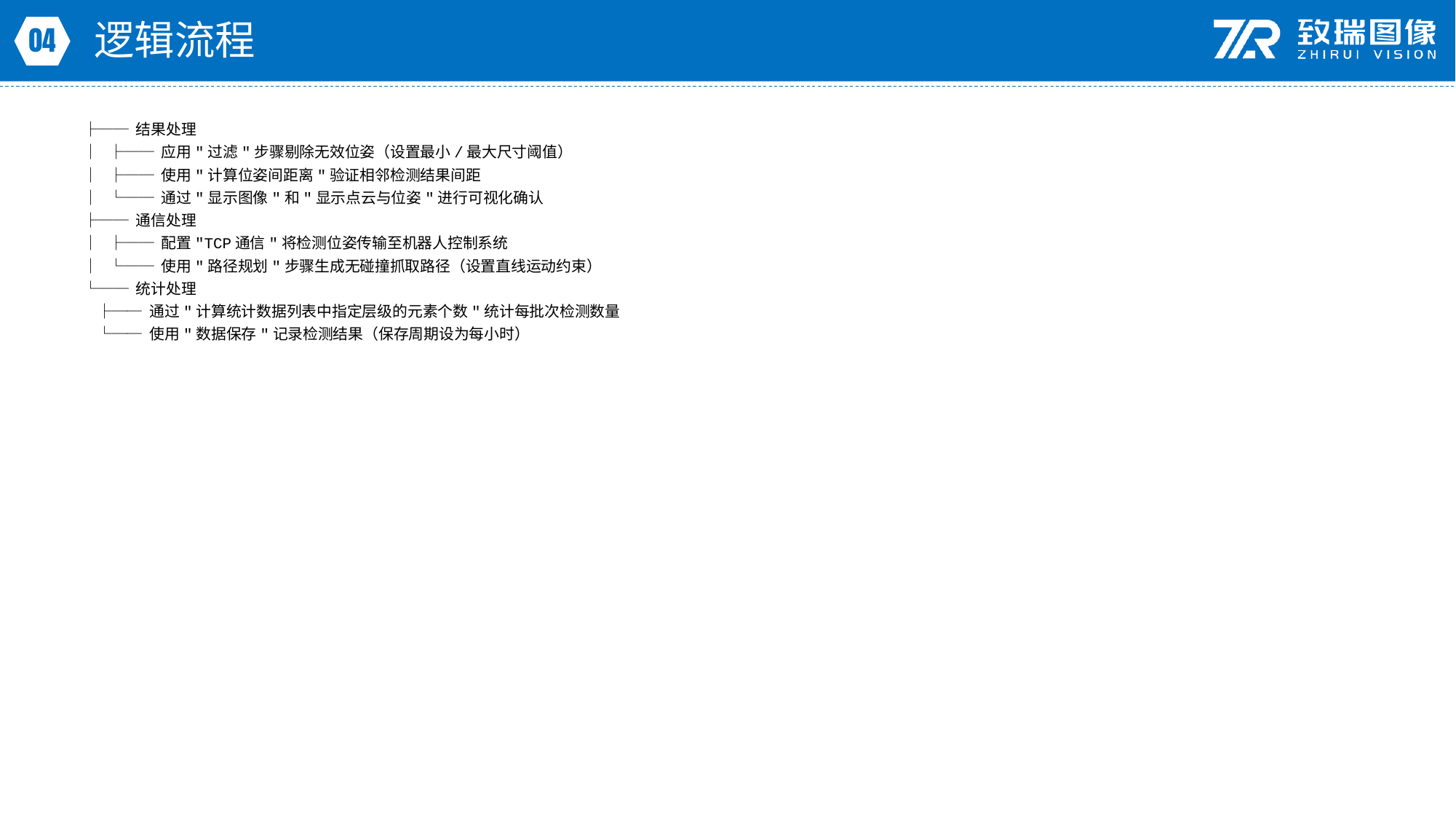

逻辑流程
04

├── 结果处理
│   ├── 应用"过滤"步骤剔除无效位姿（设置最小/最大尺寸阈值）
│   ├── 使用"计算位姿间距离"验证相邻检测结果间距
│   └── 通过"显示图像"和"显示点云与位姿"进行可视化确认
├── 通信处理
│   ├── 配置"TCP通信"将检测位姿传输至机器人控制系统
│   └── 使用"路径规划"步骤生成无碰撞抓取路径（设置直线运动约束）
└── 统计处理
    ├── 通过"计算统计数据列表中指定层级的元素个数"统计每批次检测数量
    └── 使用"数据保存"记录检测结果（保存周期设为每小时）